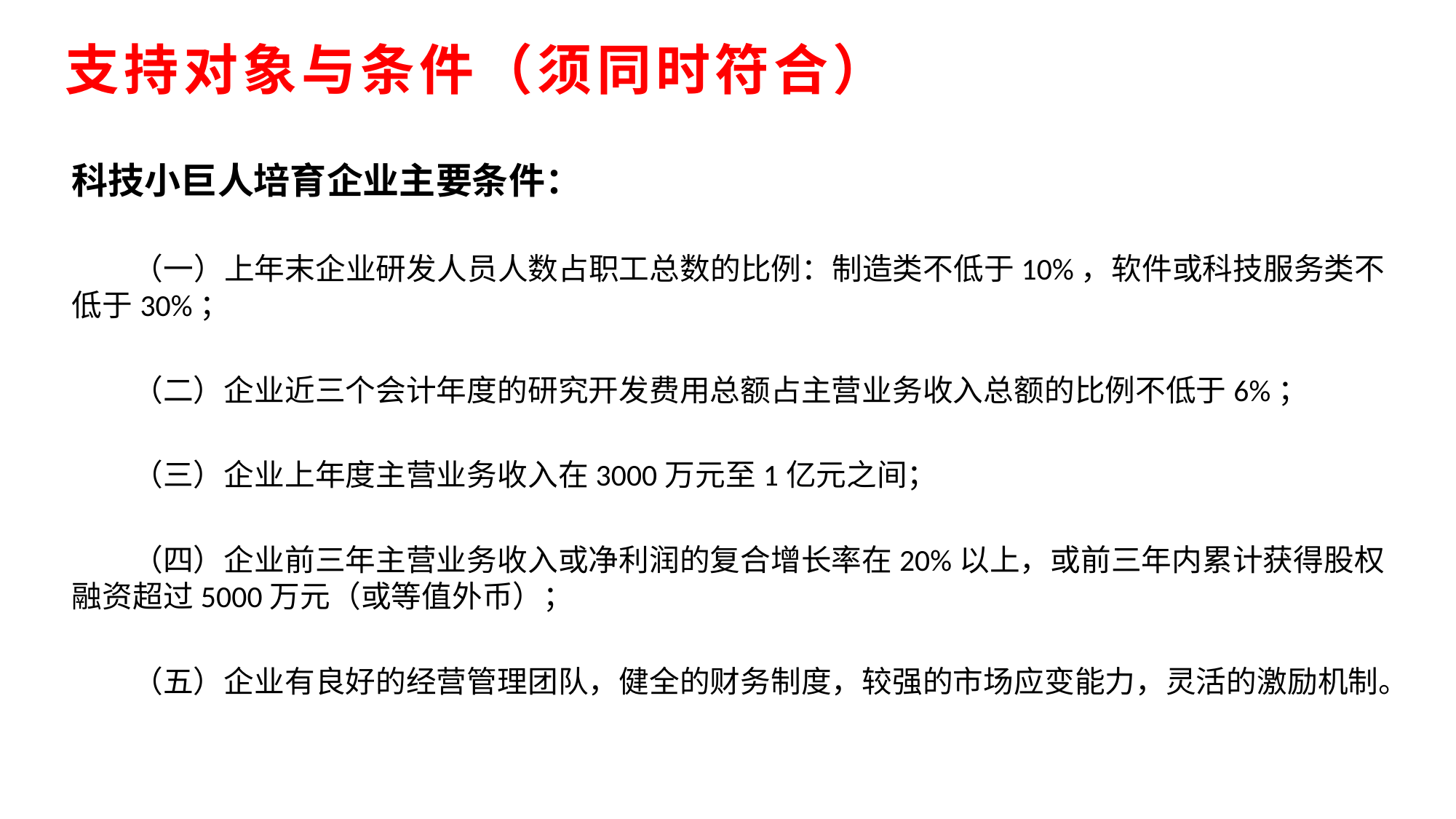

支持对象与条件（须同时符合）
科技小巨人培育企业主要条件：

        （一）上年末企业研发人员人数占职工总数的比例：制造类不低于10%，软件或科技服务类不低于30%；

　　（二）企业近三个会计年度的研究开发费用总额占主营业务收入总额的比例不低于6%；

　　（三）企业上年度主营业务收入在3000万元至1亿元之间；

　　（四）企业前三年主营业务收入或净利润的复合增长率在20%以上，或前三年内累计获得股权融资超过5000万元（或等值外币）；

　　（五）企业有良好的经营管理团队，健全的财务制度，较强的市场应变能力，灵活的激励机制。